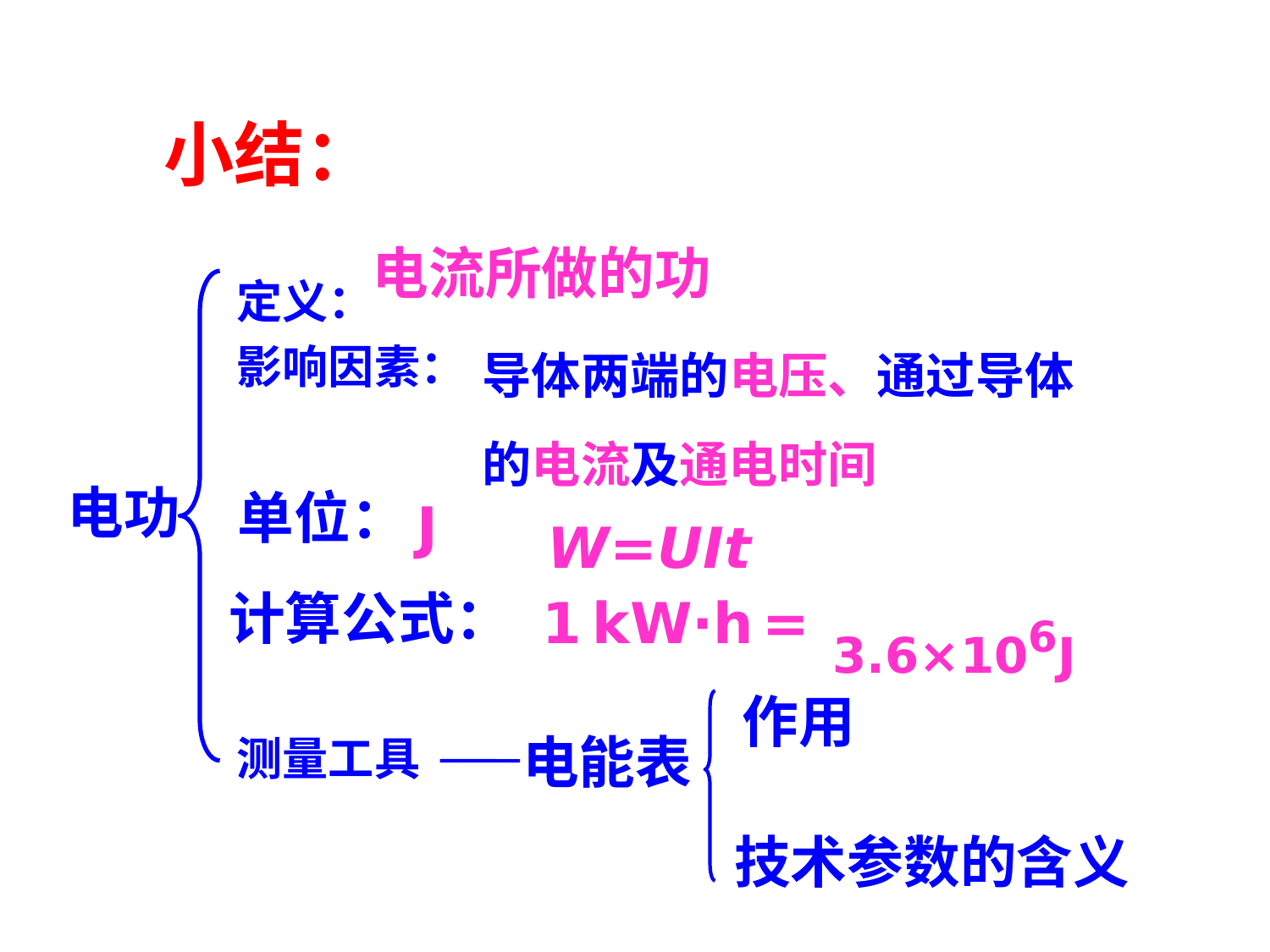

小结：

         定义：
         影响因素：

         测量工具

电流所做的功

导体两端的电压、通过导体的电流及通电时间
电功
单位：
J
W=UIt
3.6×106J
计算公式：
1
kW·h
=
作用

电能表

技术参数的含义